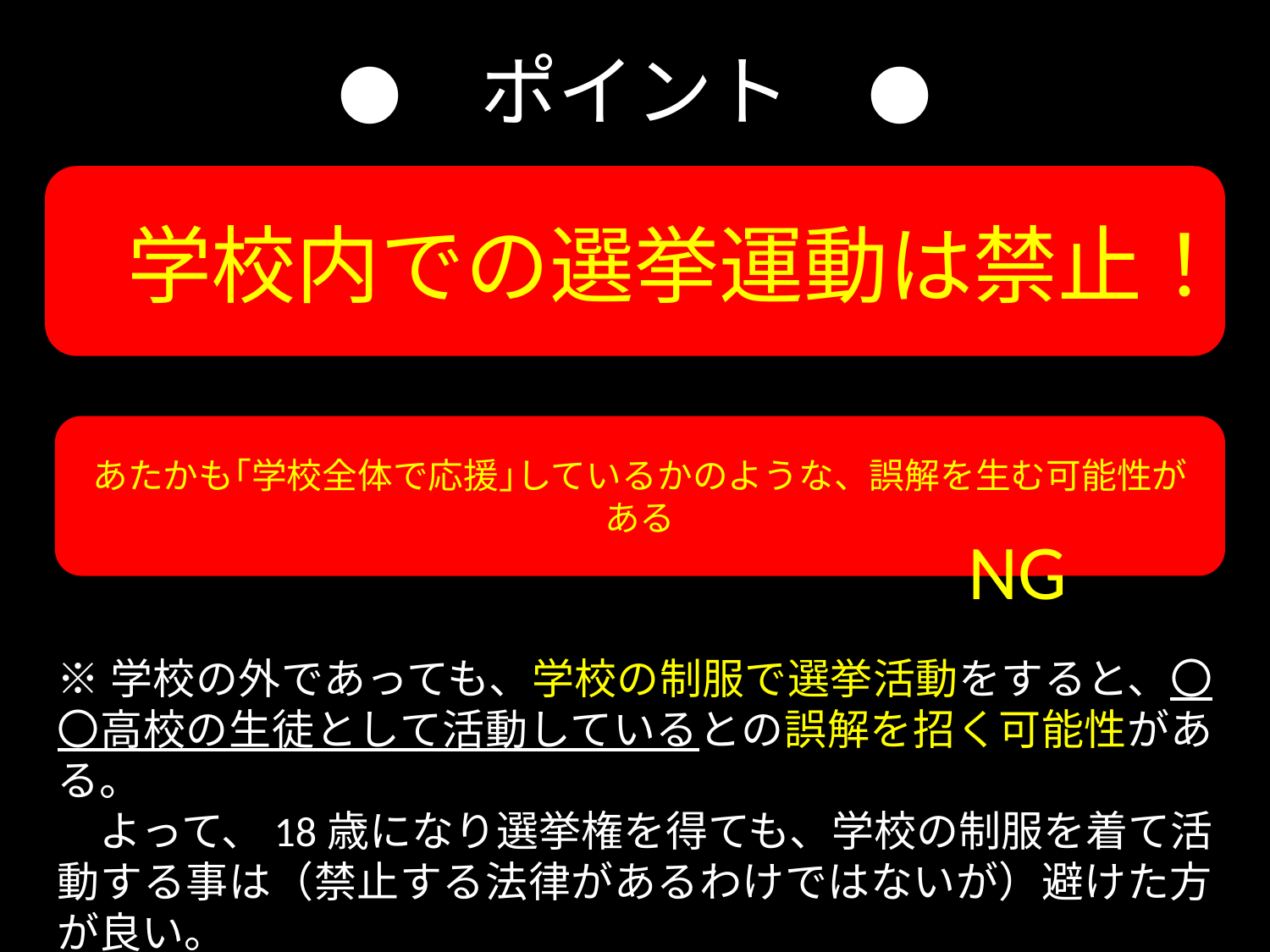

●　ポイント　●

　学校内での選挙運動は禁止！
あたかも｢学校全体で応援｣しているかのような、誤解を生む可能性がある
NG
※学校の外であっても、学校の制服で選挙活動をすると、〇〇高校の生徒として活動しているとの誤解を招く可能性がある。
　よって、18歳になり選挙権を得ても、学校の制服を着て活動する事は（禁止する法律があるわけではないが）避けた方が良い。